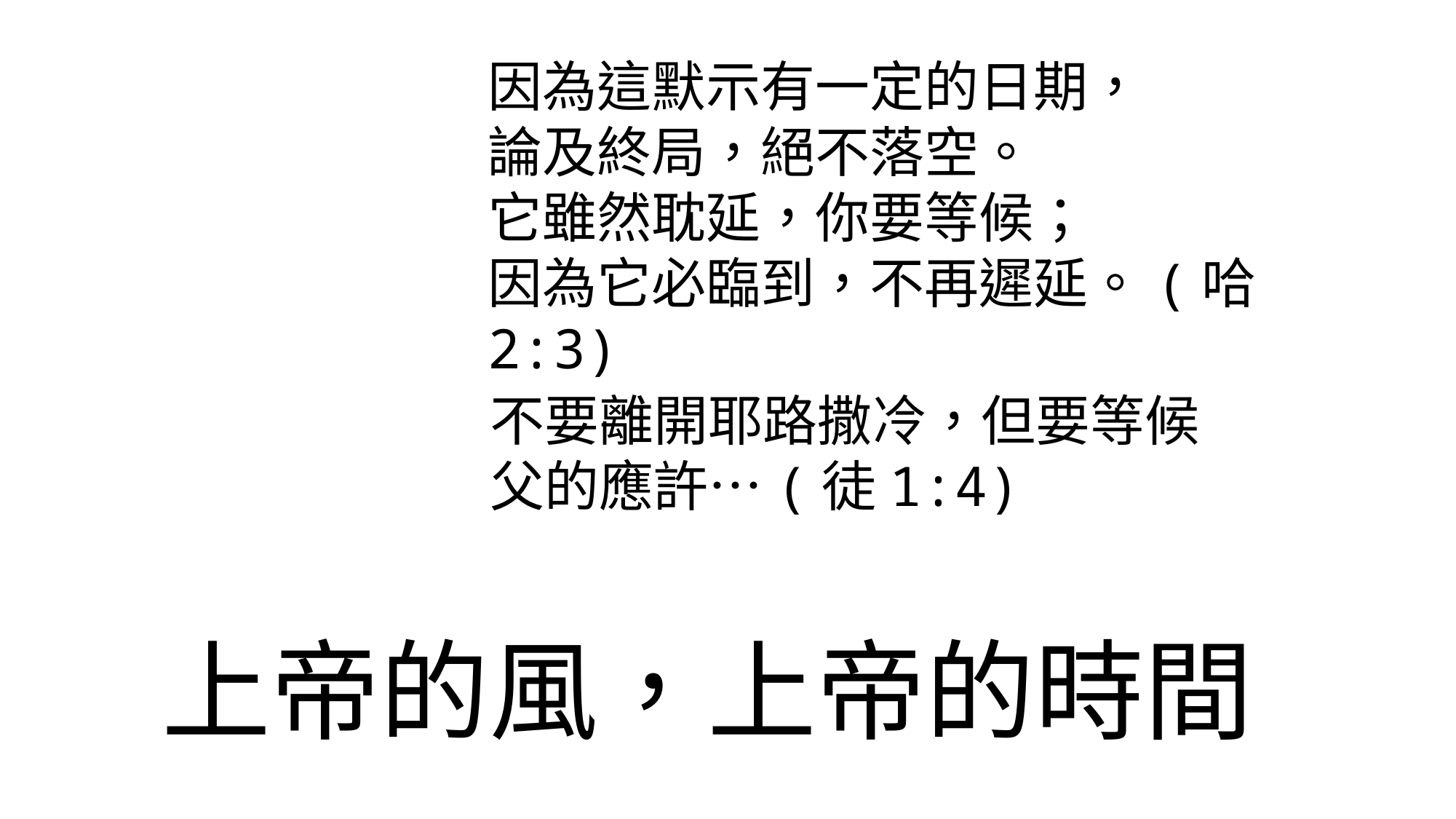

因為這默示有一定的日期，
論及終局，絕不落空。
它雖然耽延，你要等候；
因為它必臨到，不再遲延。(哈2:3)
不要離開耶路撒冷，但要等候父的應許…(徒1:4)
上帝的風，上帝的時間